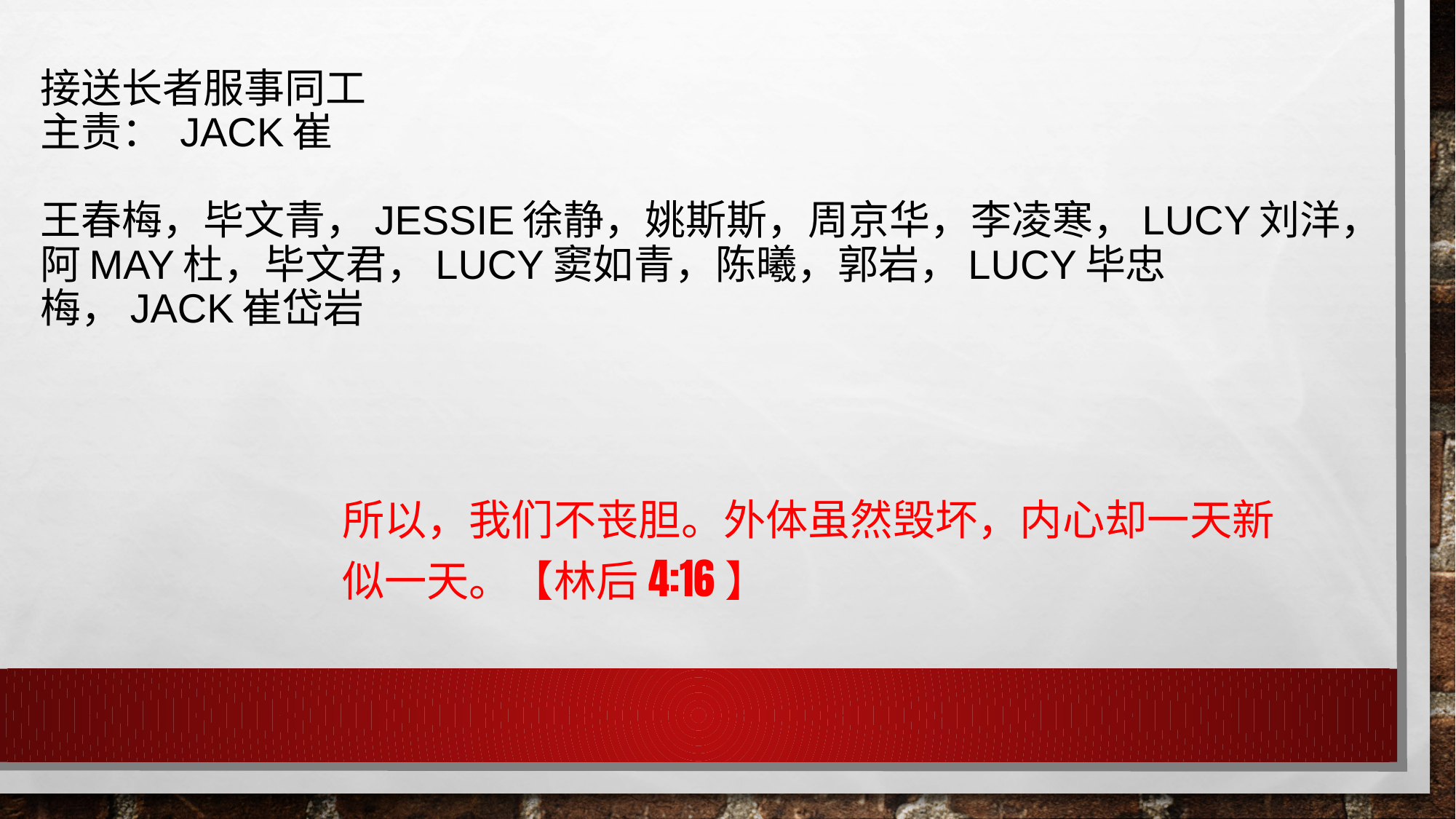

# 接送长者服事同工 主责： jack崔 王春梅，毕文青，Jessie徐静，姚斯斯，周京华，李凌寒，Lucy刘洋，阿May杜，毕文君，Lucy窦如青，陈曦，郭岩，Lucy毕忠梅，Jack崔岱岩
所以，我们不丧胆。外体虽然毁坏，内心却一天新似一天。【林后4:16】